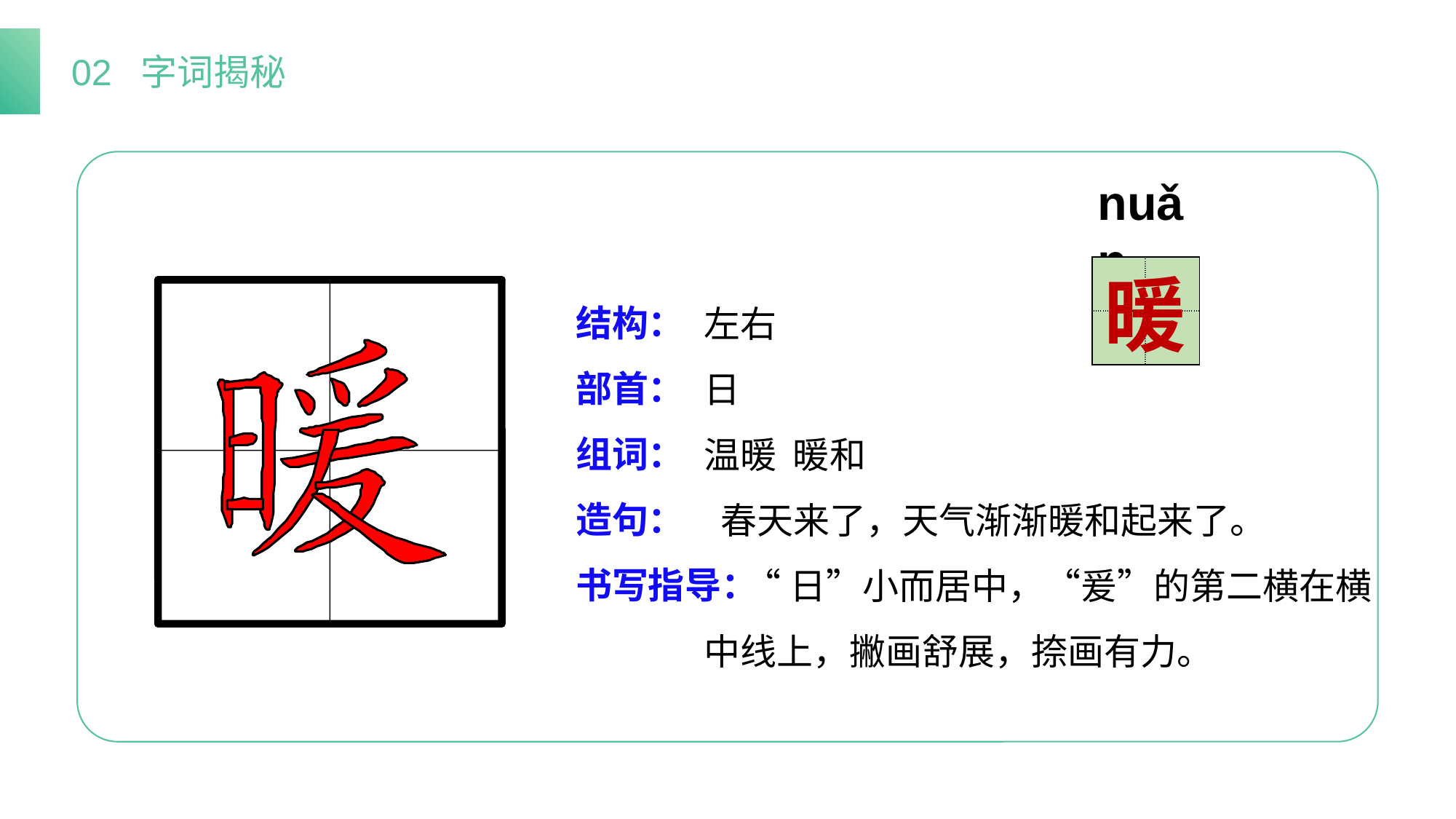

02  字词揭秘
nuǎn
|  |  |
| --- | --- |
|  |  |
暖
结构：
部首：
组词：
造句：
书写指导：
左右
日
温暖  暖和
 春天来了，天气渐渐暖和起来了。
     “日”小而居中，“爰”的第二横在横中线上，撇画舒展，捺画有力。